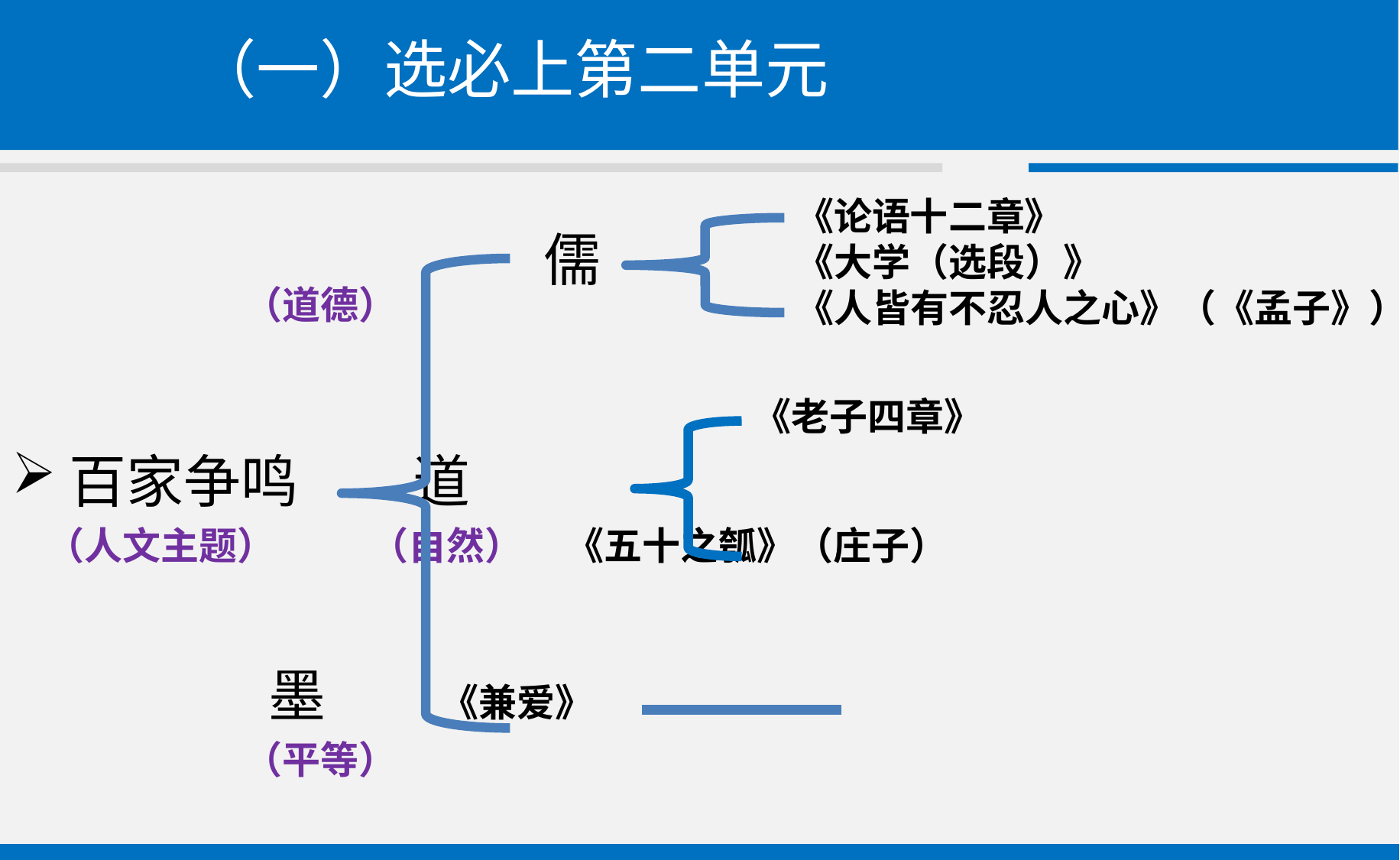

# （一）选必上第二单元

                          （道德）

百家争鸣         道
   （人文主题）           （自然）     《五十之瓠》（庄子）

                   墨         《兼爱》
                          （平等）
《论语十二章》
《大学（选段）》
《人皆有不忍人之心》（《孟子》）

儒

《老子四章》